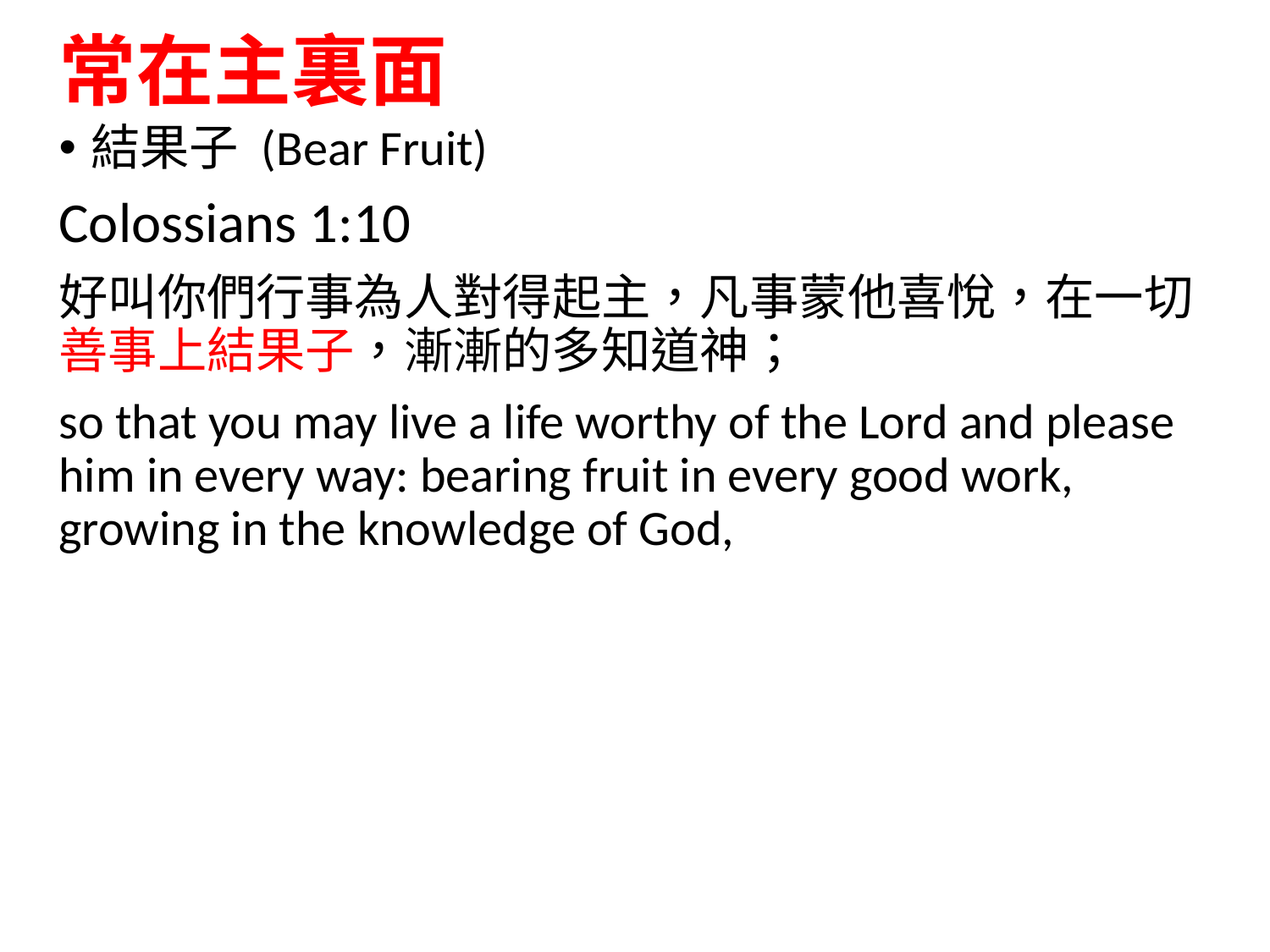

# 常在主裏面
結果子 (Bear Fruit)
Colossians 1:10
好叫你們行事為人對得起主，凡事蒙他喜悅，在一切善事上結果子，漸漸的多知道神；
so that you may live a life worthy of the Lord and please him in every way: bearing fruit in every good work, growing in the knowledge of God,